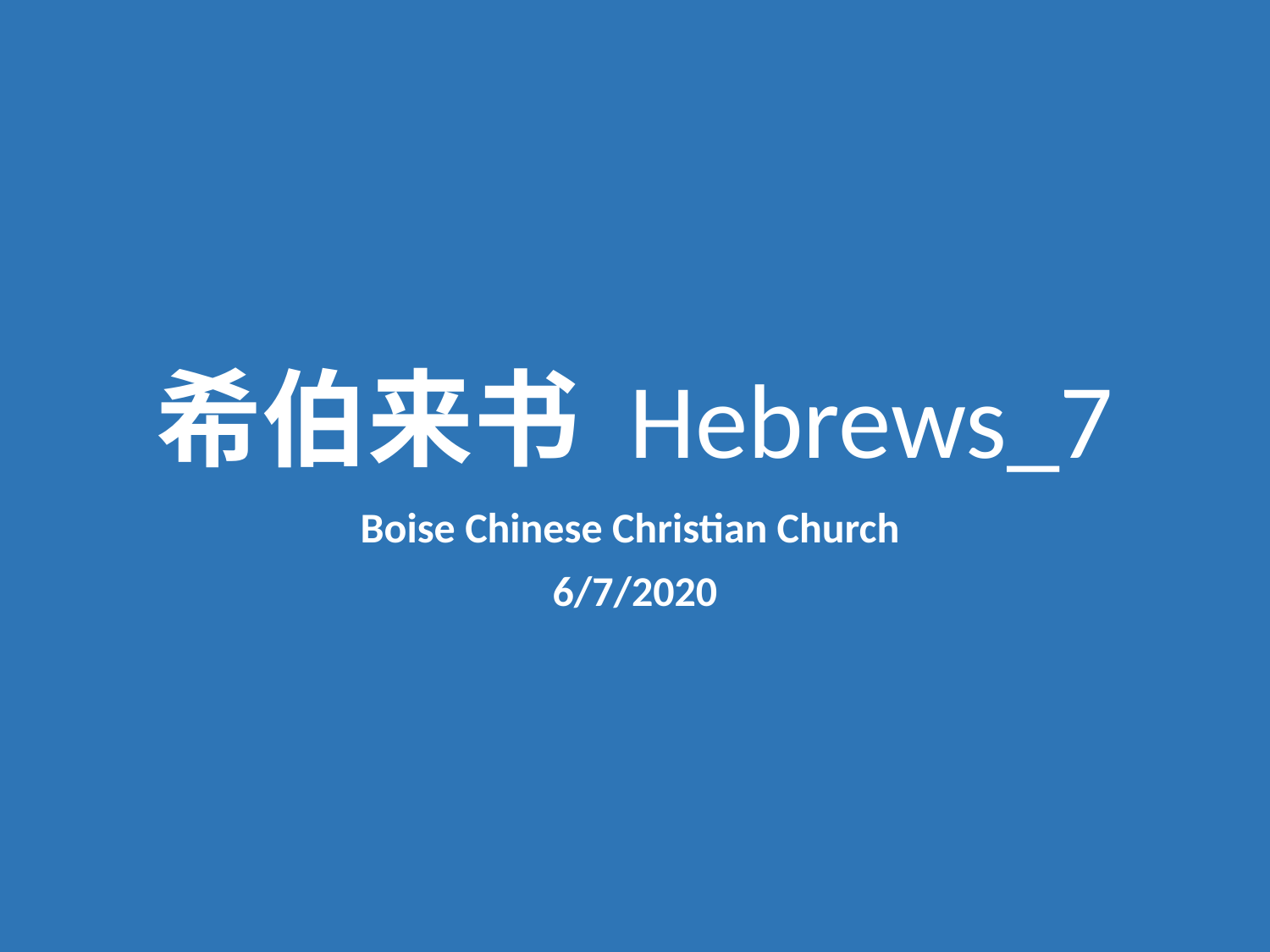

# 希伯来书 Hebrews_7
Boise Chinese Christian Church
6/7/2020